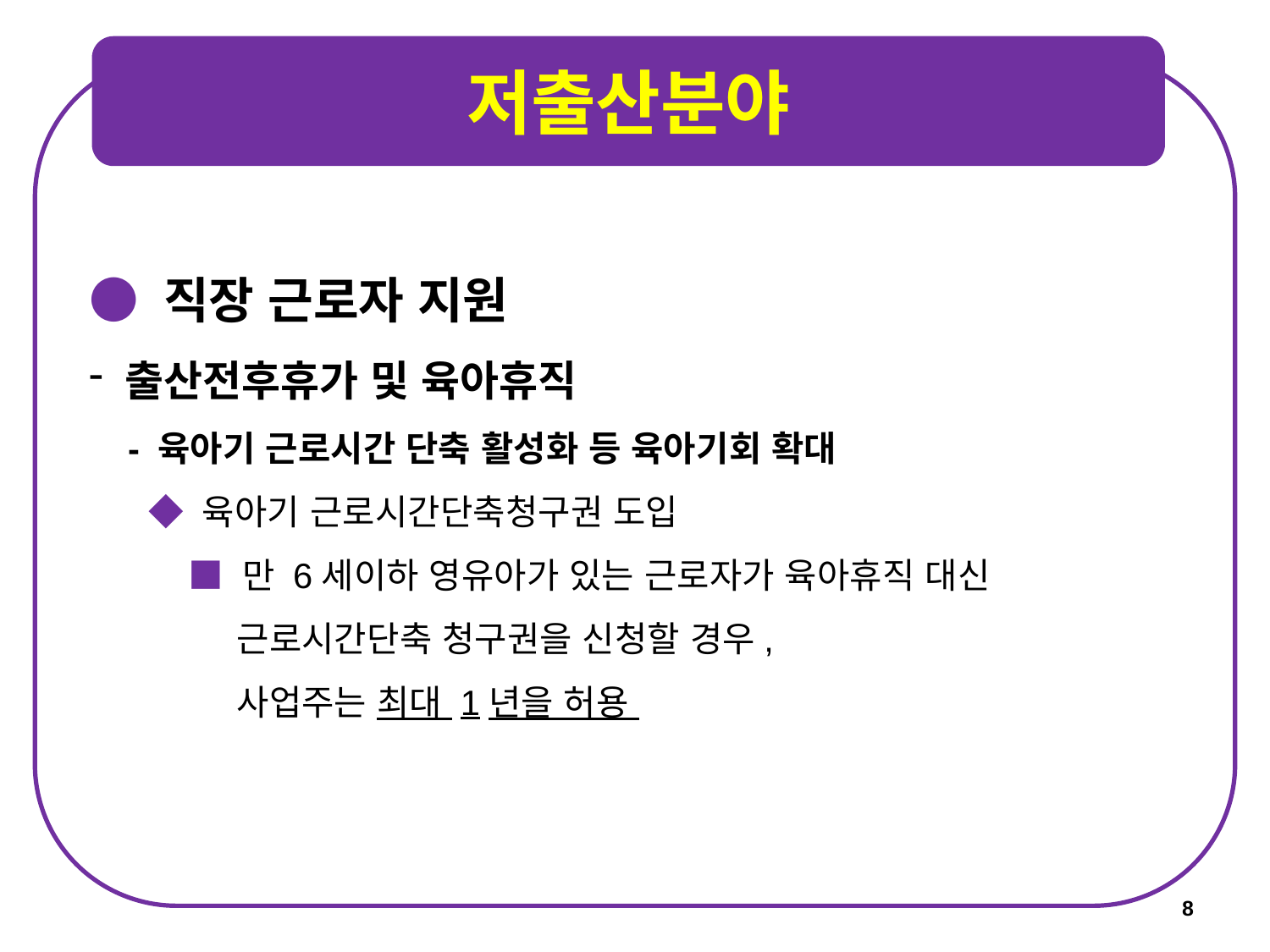

저출산분야
● 직장 근로자 지원
 출산전후휴가 및 육아휴직
    - 육아기 근로시간 단축 활성화 등 육아기회 확대
      ◆ 육아기 근로시간단축청구권 도입)
          ■ 만 6세이하 영유아가 있는 근로자가 육아휴직 대신
              근로시간단축 청구권을 신청할 경우,
              사업주는 최대 1년을 허용
8